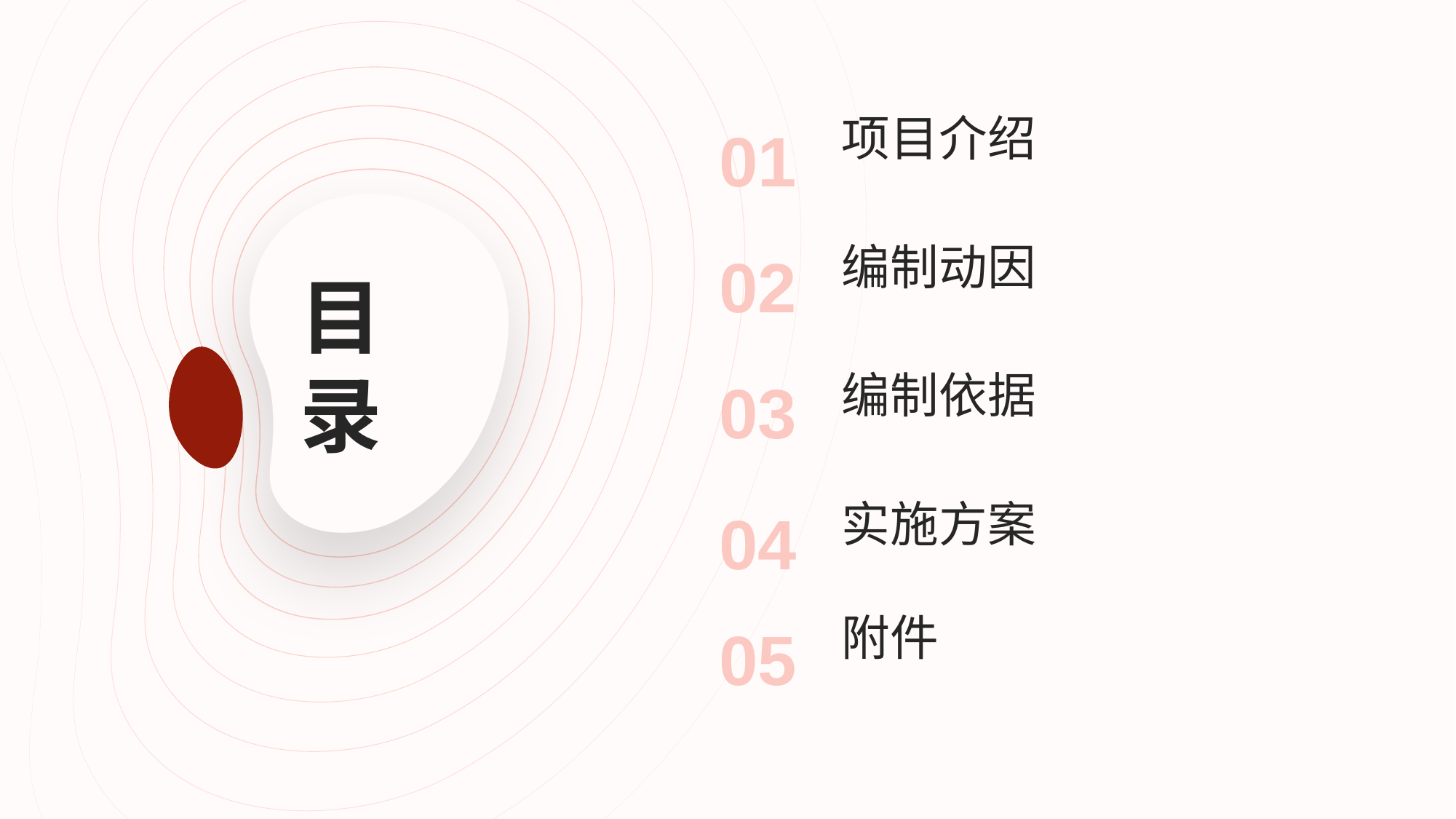

项目介绍
01
编制动因
02
编制依据
03
实施方案
04
05
附件
# 目录